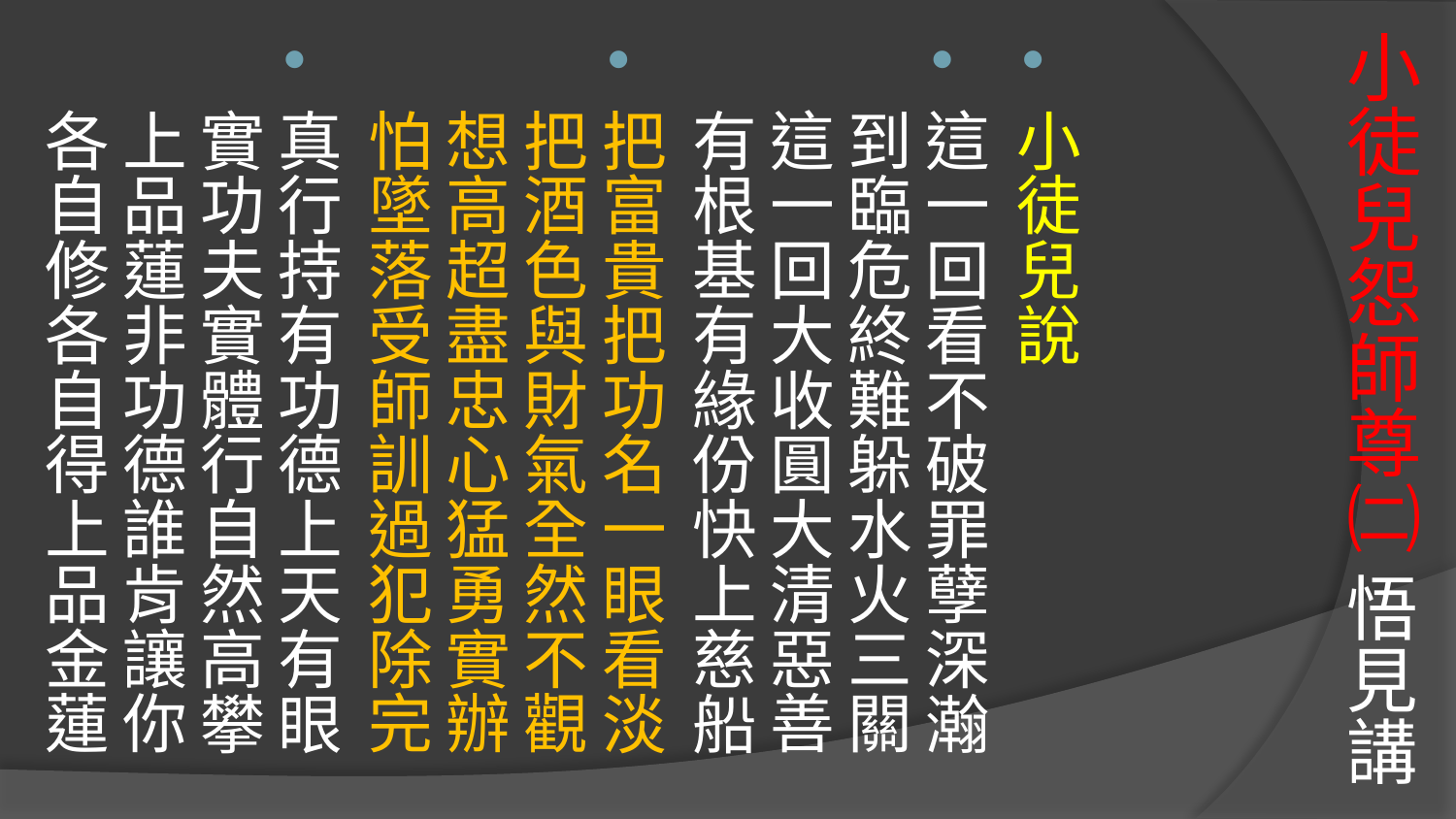

# 小徒兒怨師尊㈡ 悟見講
小徒兒說
這一回看不破罪孽深瀚
到臨危終難躲水火三關
這一回大收圓大清惡善
有根基有緣份快上慈船
把富貴把功名一眼看淡
把酒色與財氣全然不觀
想高超盡忠心猛勇實辦
怕墜落受師訓過犯除完
真行持有功德上天有眼
實功夫實體行自然高攀
上品蓮非功德誰肯讓你
各自修各自得上品金蓮